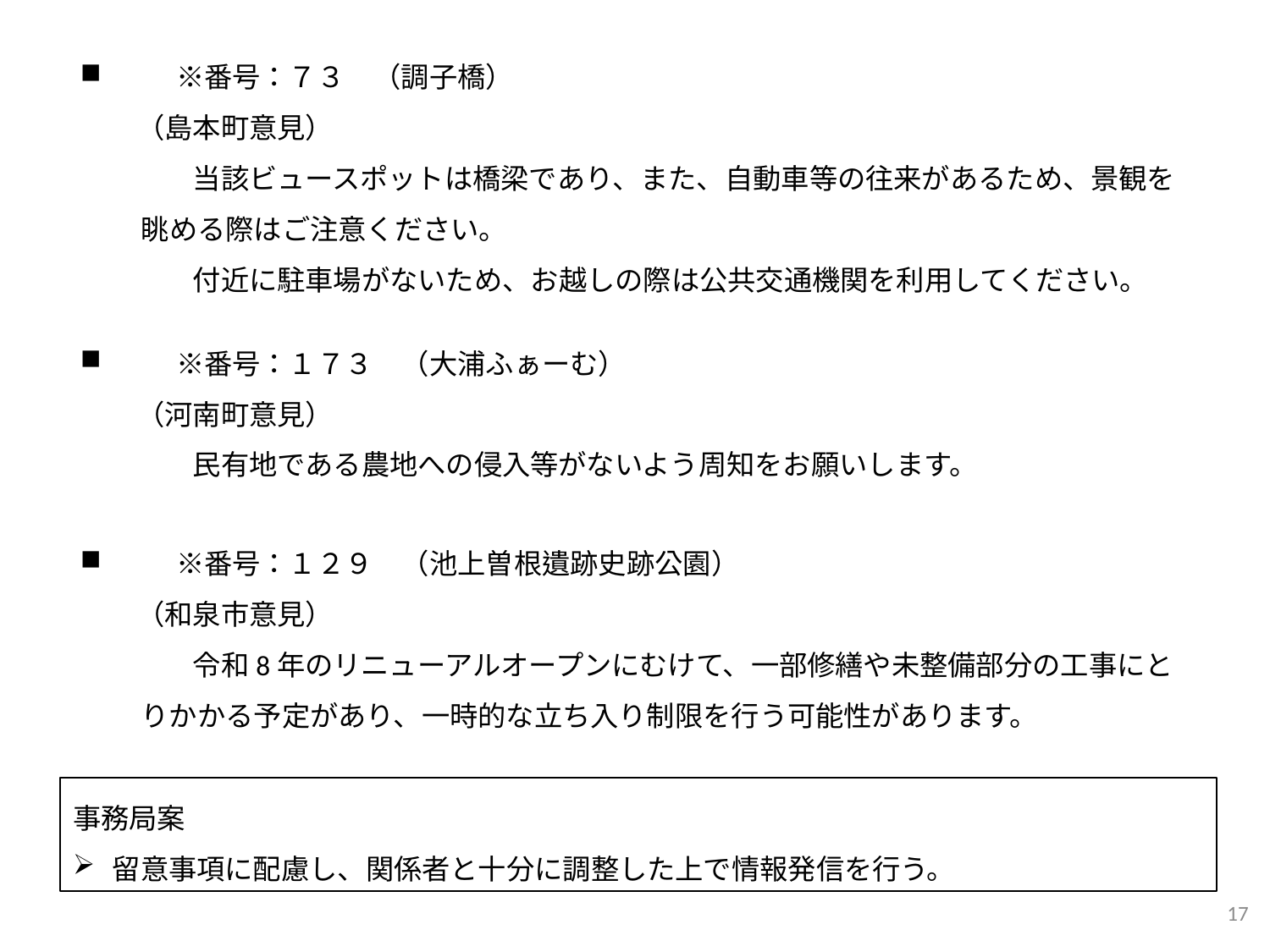

※番号：７３　（調子橋）
　　（島本町意見）
　　　　当該ビュースポットは橋梁であり、また、自動車等の往来があるため、景観を眺める際はご注意ください。
　　　　付近に駐車場がないため、お越しの際は公共交通機関を利用してください。
　　※番号：１７３　（大浦ふぁーむ）
　　（河南町意見）
　　　　民有地である農地への侵入等がないよう周知をお願いします。
　　※番号：１２９　（池上曽根遺跡史跡公園）
　　（和泉市意見）
　　　　令和8年のリニューアルオープンにむけて、一部修繕や未整備部分の工事にとりかかる予定があり、一時的な立ち入り制限を行う可能性があります。
事務局案
留意事項に配慮し、関係者と十分に調整した上で情報発信を行う。
17